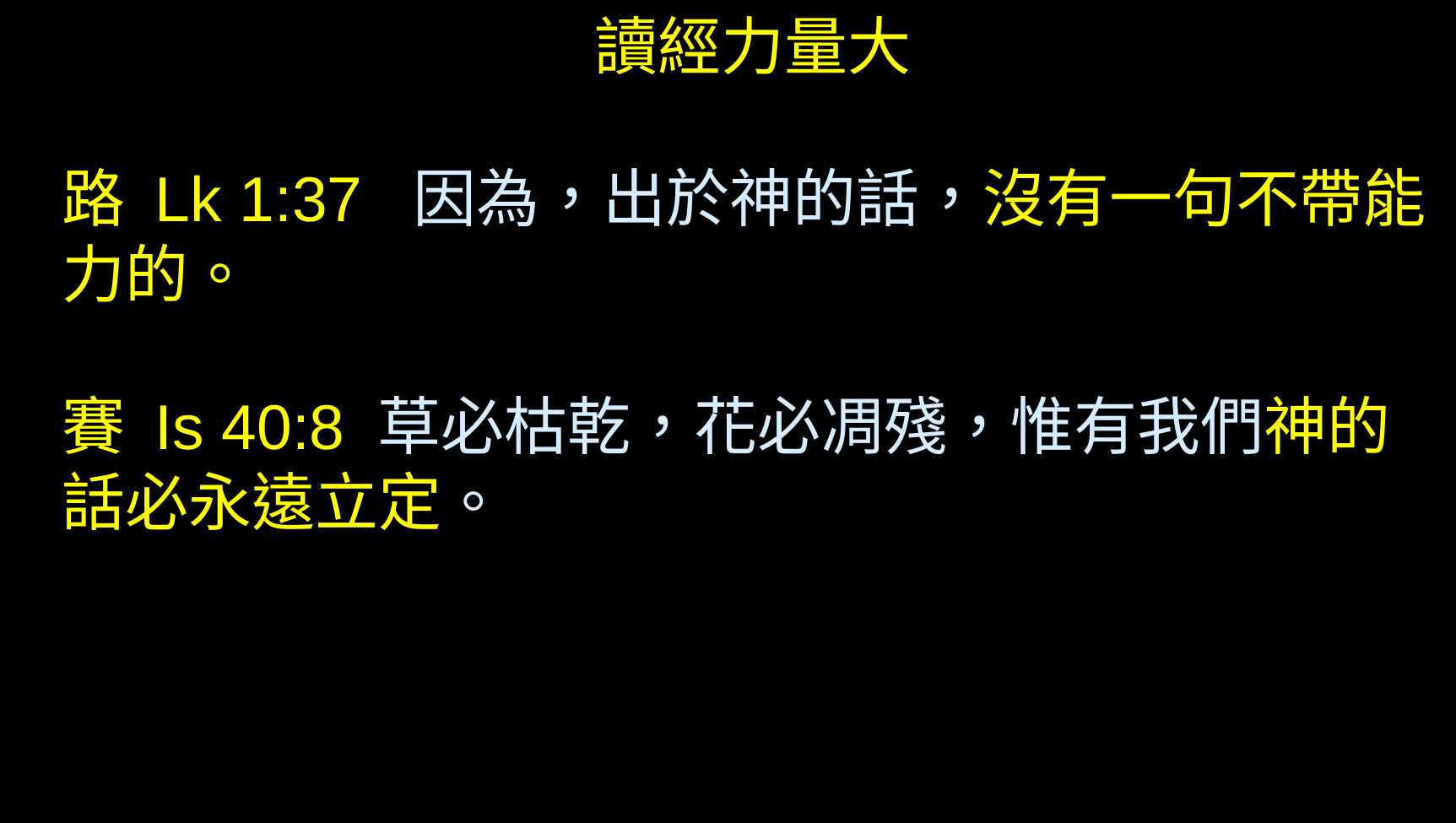

讀經力量大

路 Lk 1:37  因為，出於神的話，沒有一句不帶能力的。

賽 Is 40:8 草必枯乾，花必凋殘，惟有我們神的話必永遠立定。